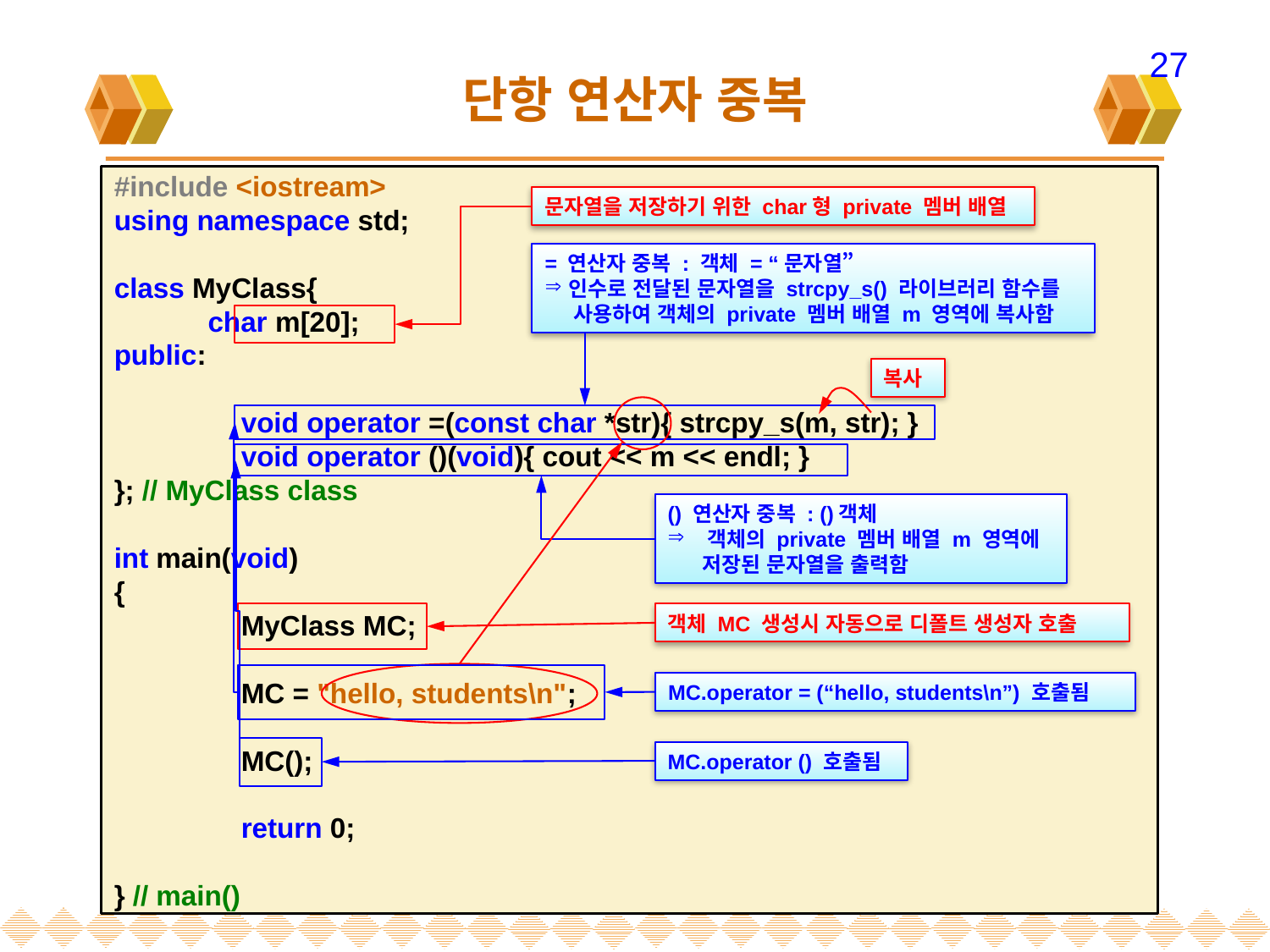

27
# 단항 연산자 중복
#include <iostream>
using namespace std;

class MyClass{
            char m[20];
public:

	void operator =(const char *str){ strcpy_s(m, str); }
	void operator ()(void){ cout << m << endl; }
}; // MyClass class

int main(void)
{
	MyClass MC;

	MC = "hello, students\n";

	MC();

	return 0;

} // main()

문자열을 저장하기 위한 char형 private 멤버 배열
= 연산자 중복 : 객체 = “문자열”
인수로 전달된 문자열을 strcpy_s() 라이브러리 함수를
    사용하여 객체의 private 멤버 배열 m 영역에 복사함

복사

() 연산자 중복 : ()객체
객체의 private 멤버 배열 m 영역에
     저장된 문자열을 출력함

객체 MC 생성시 자동으로 디폴트 생성자 호출

MC.operator = (“hello, students\n”) 호출됨

MC.operator () 호출됨